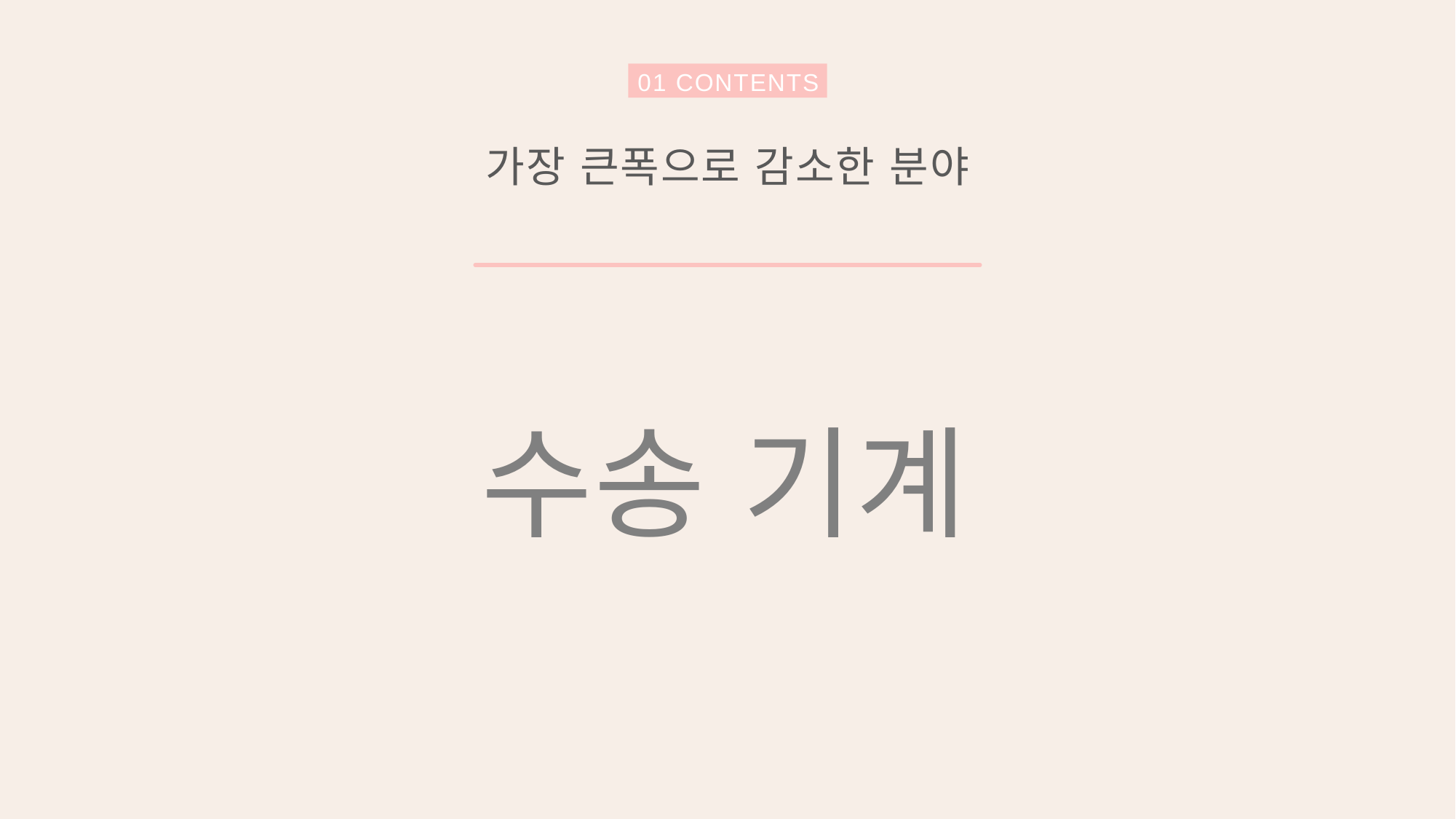

01 CONTENTS
가장 큰폭으로 감소한 분야
수송 기계